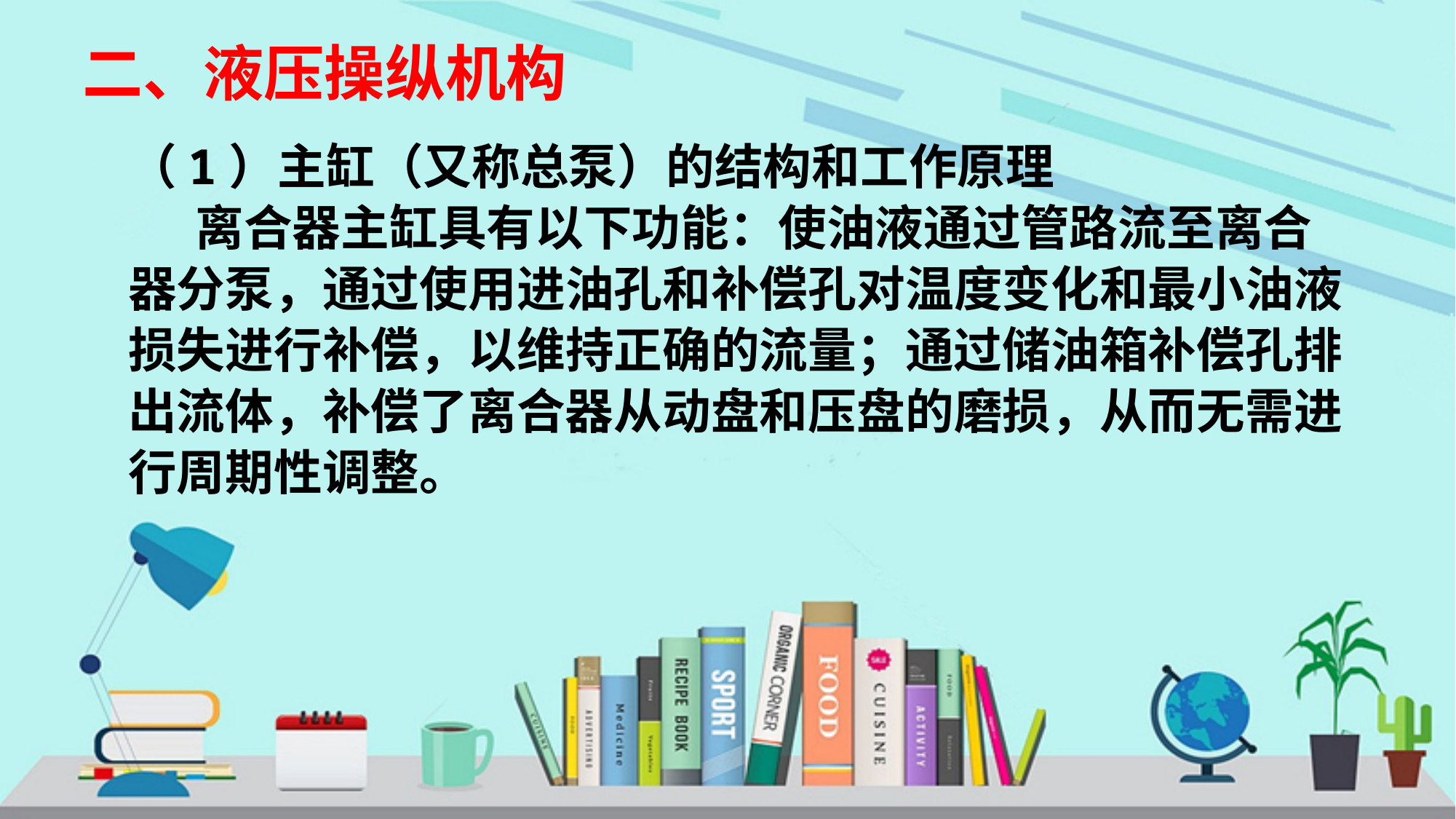

# 二、液压操纵机构
（1）主缸（又称总泵）的结构和工作原理
     离合器主缸具有以下功能：使油液通过管路流至离合器分泵，通过使用进油孔和补偿孔对温度变化和最小油液损失进行补偿，以维持正确的流量；通过储油箱补偿孔排出流体，补偿了离合器从动盘和压盘的磨损，从而无需进行周期性调整。